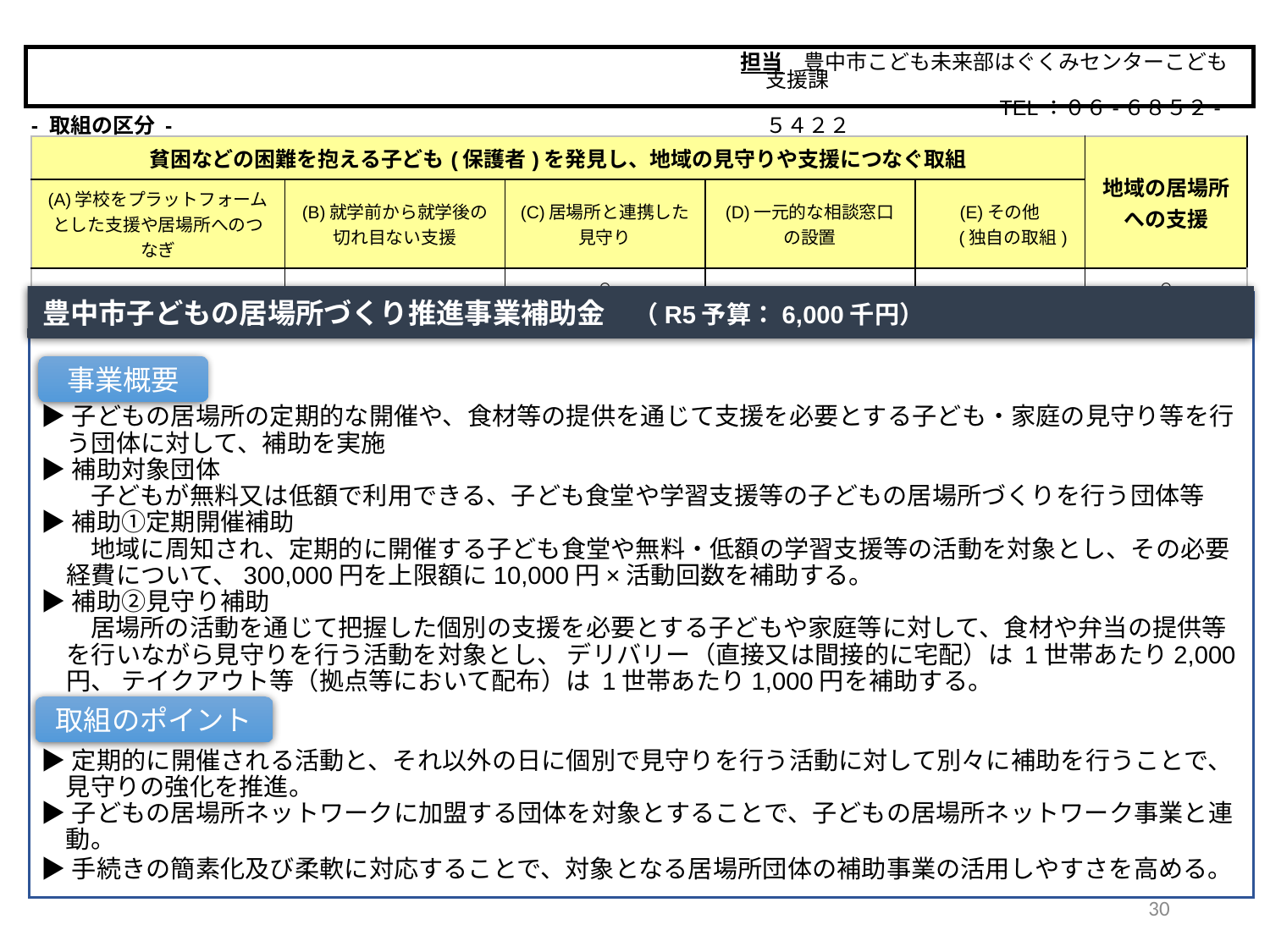

担当　豊中市こども未来部はぐくみセンターこども支援課
　　　　　　　　　　　　TEL：０６-６８５２-５４２２

豊中市
- 取組の区分 -
| 貧困などの困難を抱える子ども(保護者)を発見し、地域の見守りや支援につなぐ取組 |  |  |  |  | 地域の居場所 への支援 |
| --- | --- | --- | --- | --- | --- |
| (A)学校をプラットフォームとした支援や居場所へのつなぎ | (B)就学前から就学後の 切れ目ない支援 | (C)居場所と連携した 見守り | (D)一元的な相談窓口 の設置 | (E)その他 　 (独自の取組) |  |
|  |  | ○ |  |  | ○ |
豊中市子どもの居場所づくり推進事業補助金　（R5予算：6,000千円）

▶子どもの居場所の定期的な開催や、食材等の提供を通じて支援を必要とする子ども・家庭の見守り等を行う団体に対して、補助を実施
▶補助対象団体
　　子どもが無料又は低額で利用できる、子ども食堂や学習支援等の子どもの居場所づくりを行う団体等
▶補助①定期開催補助
　　地域に周知され、定期的に開催する子ども食堂や無料・低額の学習支援等の活動を対象とし、その必要経費について、300,000円を上限額に10,000円×活動回数を補助する。
▶補助②見守り補助
　　居場所の活動を通じて把握した個別の支援を必要とする子どもや家庭等に対して、食材や弁当の提供等を行いながら見守りを行う活動を対象とし、 デリバリー（直接又は間接的に宅配）は 1世帯あたり2,000円、 テイクアウト等（拠点等において配布）は 1世帯あたり1,000円を補助する。

▶定期的に開催される活動と、それ以外の日に個別で見守りを行う活動に対して別々に補助を行うことで、見守りの強化を推進。
▶子どもの居場所ネットワークに加盟する団体を対象とすることで、子どもの居場所ネットワーク事業と連動。
▶手続きの簡素化及び柔軟に対応することで、対象となる居場所団体の補助事業の活用しやすさを高める。
事業概要
取組のポイント
30